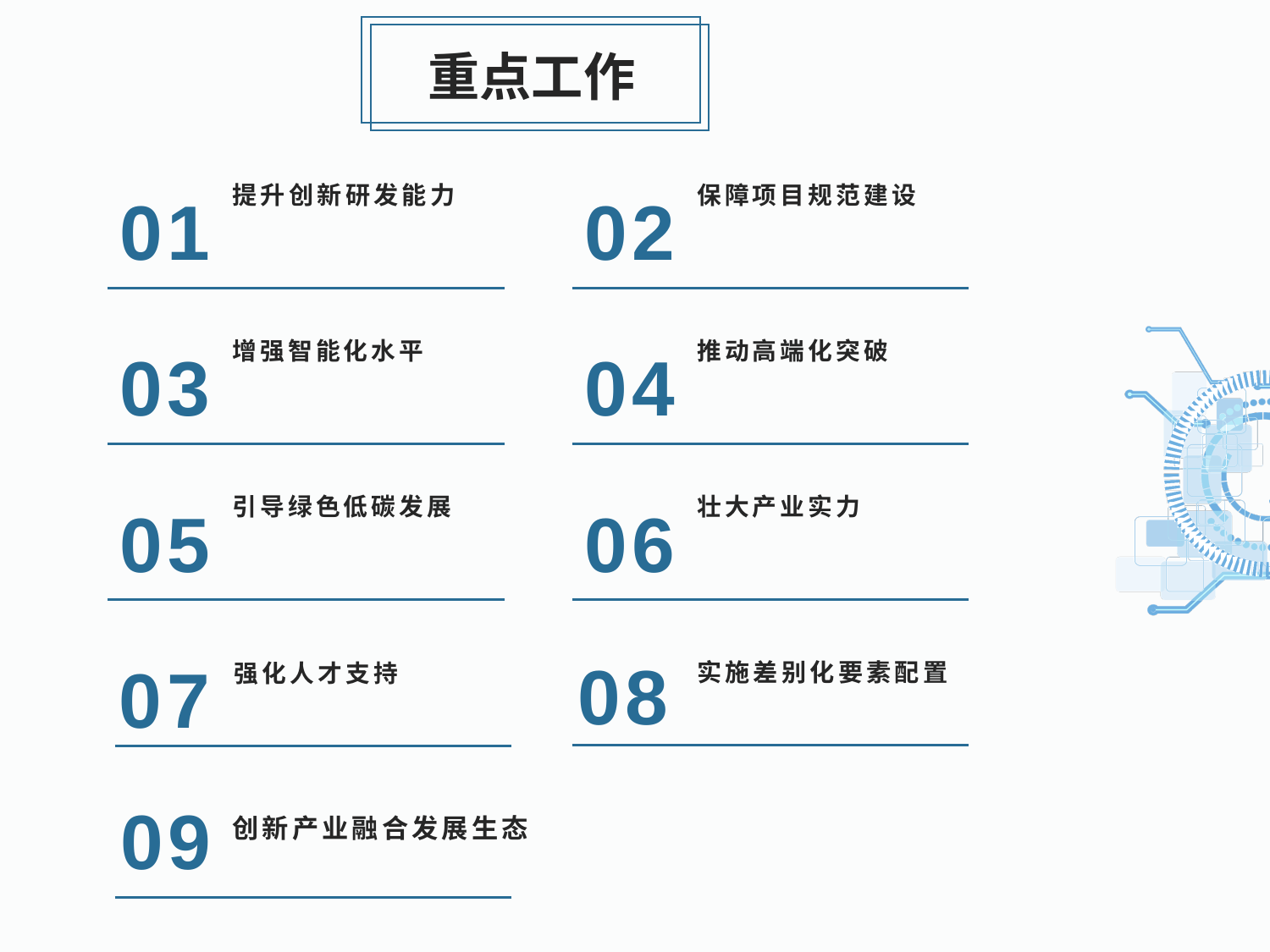

重点工作
提升创新研发能力
保障项目规范建设
01
02
增强智能化水平
推动高端化突破
03
04
引导绿色低碳发展
壮大产业实力
05
06
08
07
实施差别化要素配置
强化人才支持
09
创新产业融合发展生态